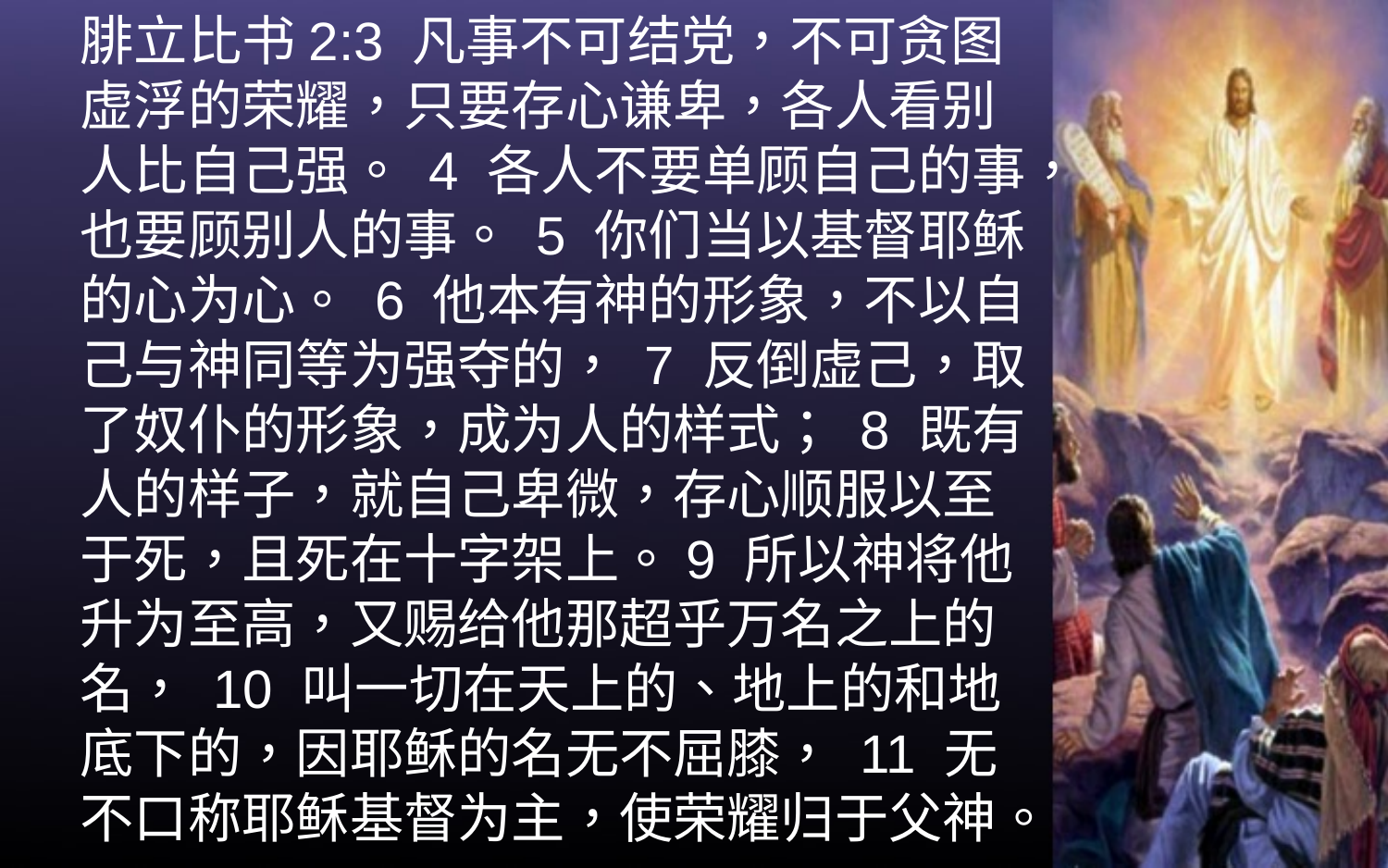

腓立比书2:3 凡事不可结党，不可贪图虚浮的荣耀，只要存心谦卑，各人看别人比自己强。 4 各人不要单顾自己的事，也要顾别人的事。 5 你们当以基督耶稣的心为心。 6 他本有神的形象，不以自己与神同等为强夺的， 7 反倒虚己，取了奴仆的形象，成为人的样式； 8 既有人的样子，就自己卑微，存心顺服以至于死，且死在十字架上。9 所以神将他升为至高，又赐给他那超乎万名之上的名， 10 叫一切在天上的、地上的和地底下的，因耶稣的名无不屈膝， 11 无不口称耶稣基督为主，使荣耀归于父神。